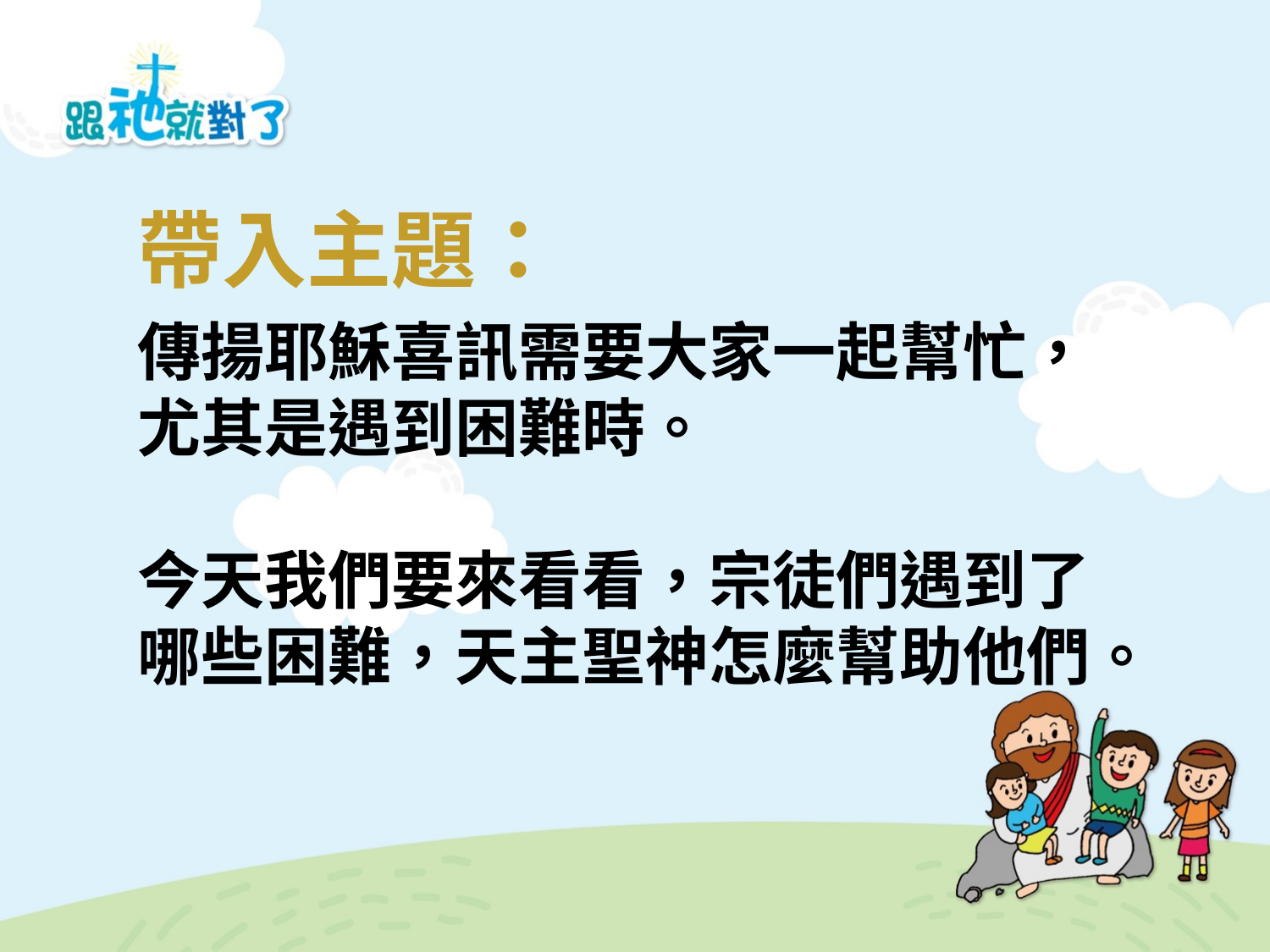

帶入主題：
傳揚耶穌喜訊需要大家一起幫忙，尤其是遇到困難時。

今天我們要來看看，宗徒們遇到了哪些困難，天主聖神怎麼幫助他們。